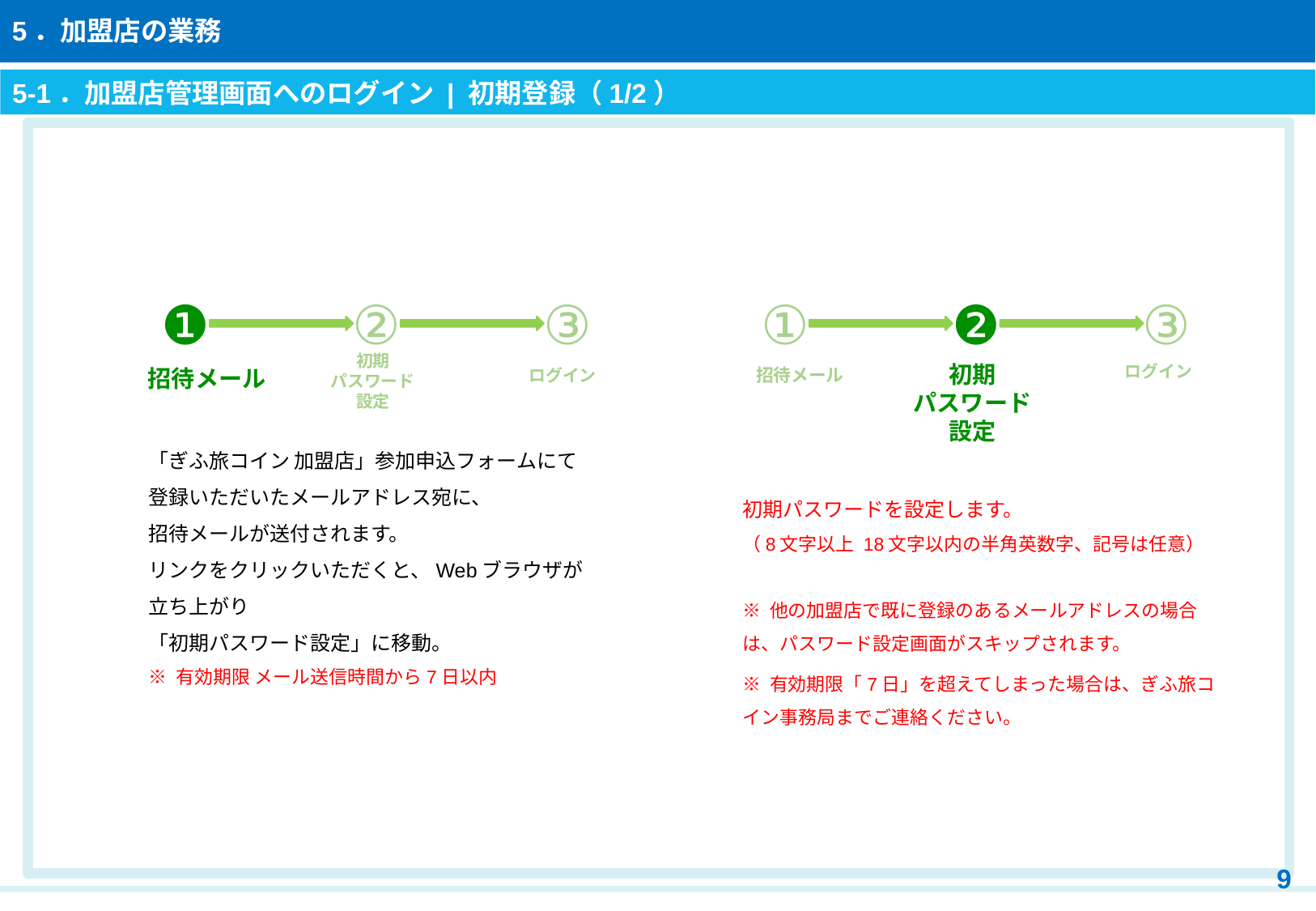

5．加盟店の業務
5-1．加盟店管理画面へのログイン | 初期登録（1/2）

❶
②
③
①
❷
③

初期
パスワード
設定
初期
パスワード
設定
ログイン
招待メール
招待メール
ログイン
「ぎふ旅コイン 加盟店」参加申込フォームにて
登録いただいたメールアドレス宛に、
招待メールが送付されます。
リンクをクリックいただくと、Webブラウザが  立ち上がり
「初期パスワード設定」に移動。
※ 有効期限 メール送信時間から7日以内
初期パスワードを設定します。
（8文字以上 18文字以内の半角英数字、記号は任意）

※ 他の加盟店で既に登録のあるメールアドレスの場合は、パスワード設定画面がスキップされます。
※ 有効期限「7日」を超えてしまった場合は、ぎふ旅コイン事務局までご連絡ください。
9